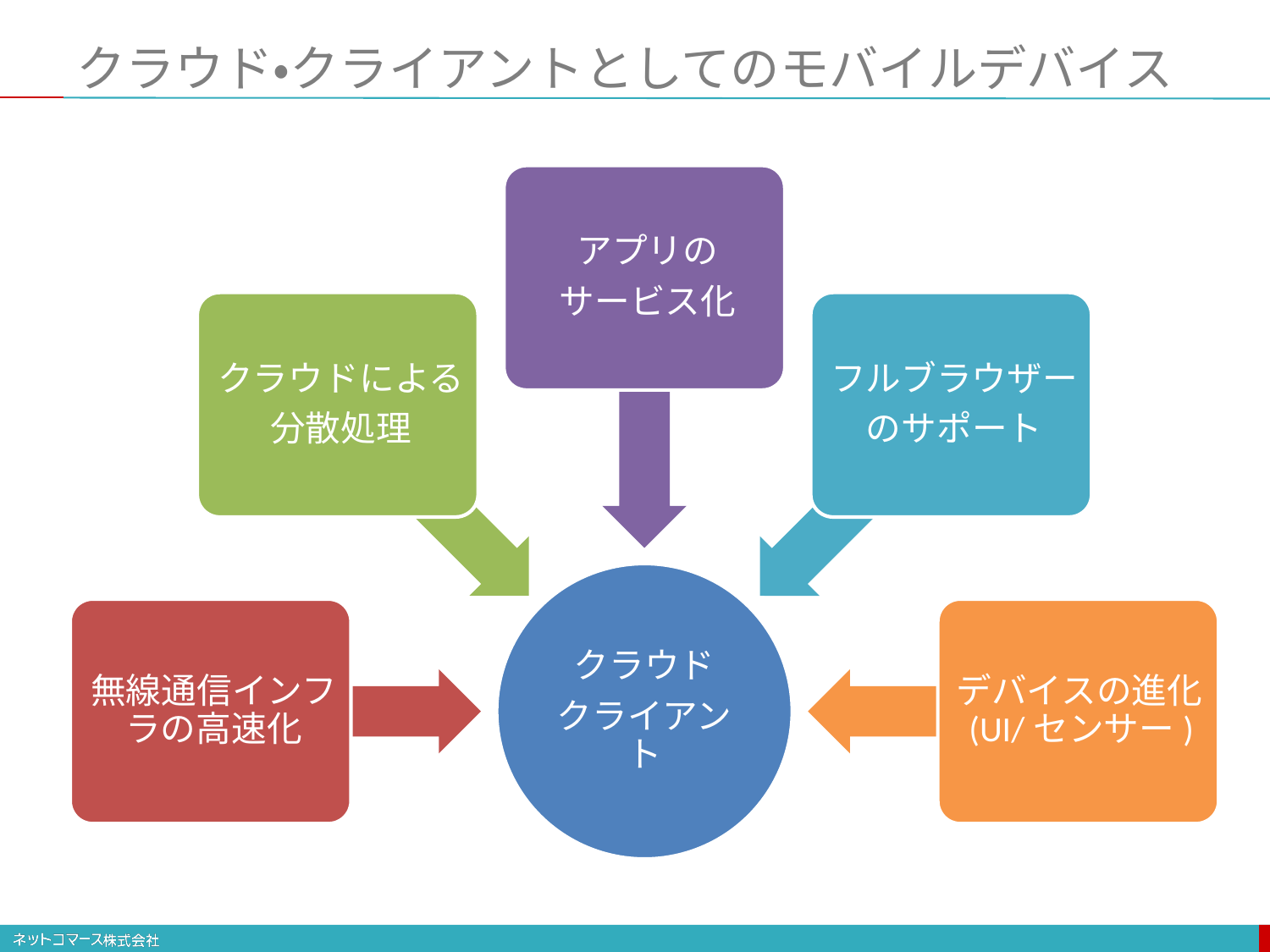

# クラウド・クライアントとしてのモバイルデバイス
クラウド
クライアント
無線通信インフラの高速化
クラウドによる
分散処理
アプリの
サービス化
フルブラウザー
のサポート
デバイスの進化(UI/センサー)